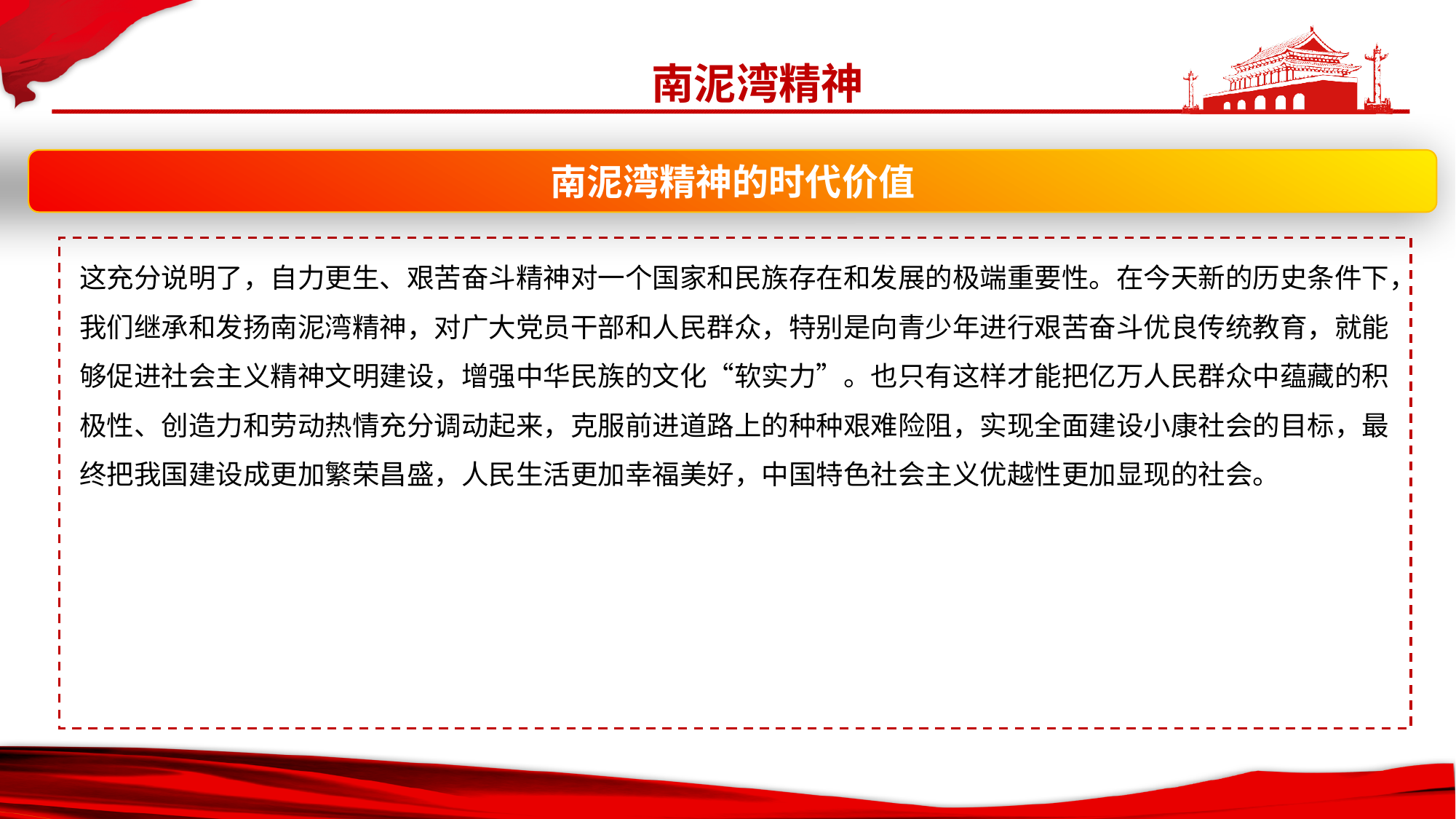

南泥湾精神
南泥湾精神的时代价值

这充分说明了，自力更生、艰苦奋斗精神对一个国家和民族存在和发展的极端重要性。在今天新的历史条件下，我们继承和发扬南泥湾精神，对广大党员干部和人民群众，特别是向青少年进行艰苦奋斗优良传统教育，就能够促进社会主义精神文明建设，增强中华民族的文化“软实力”。也只有这样才能把亿万人民群众中蕴藏的积极性、创造力和劳动热情充分调动起来，克服前进道路上的种种艰难险阻，实现全面建设小康社会的目标，最终把我国建设成更加繁荣昌盛，人民生活更加幸福美好，中国特色社会主义优越性更加显现的社会。